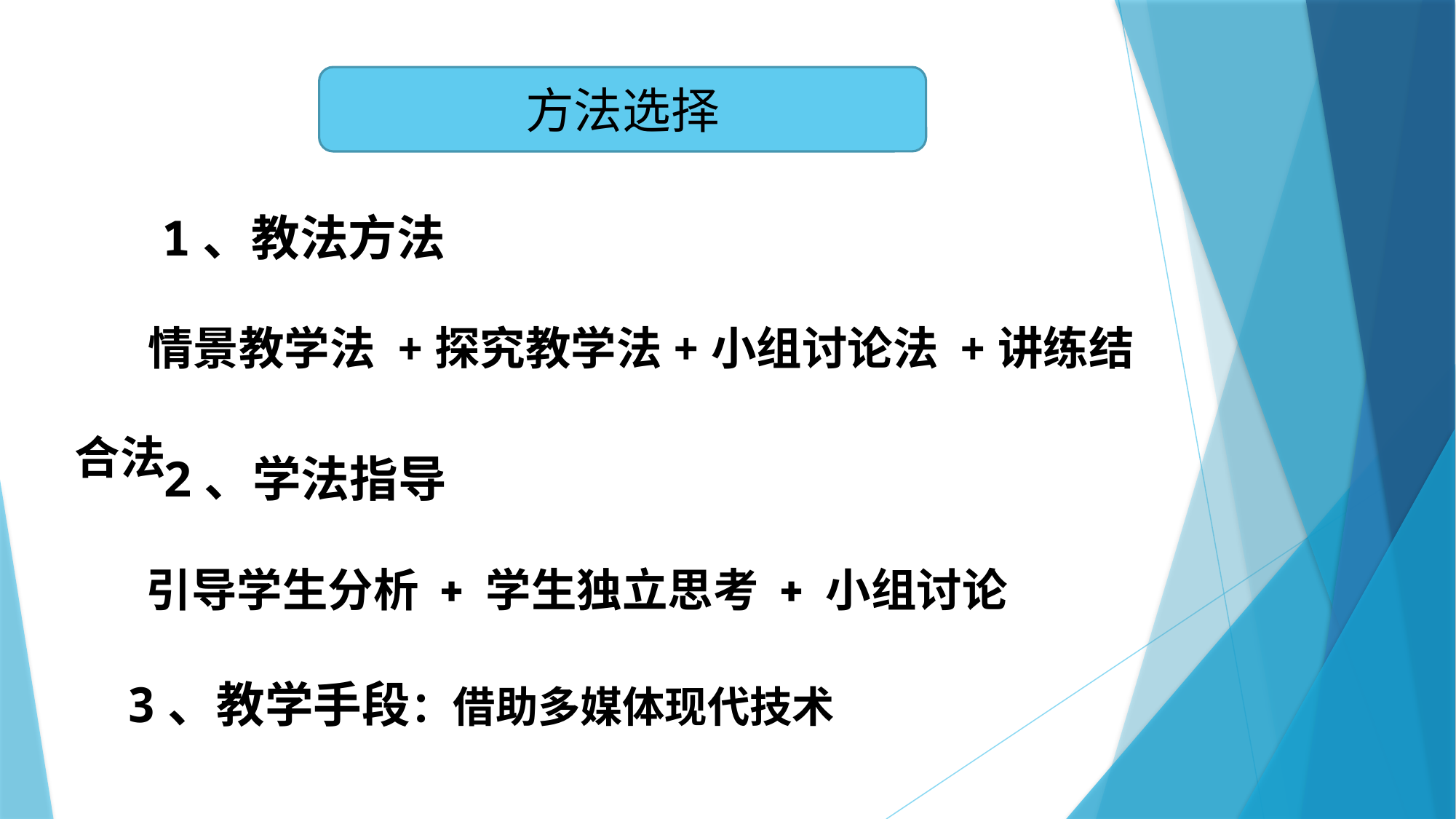

方法选择

   1、教法方法
      情景教学法 +探究教学法+小组讨论法 +讲练结合法

    2、学法指导
           引导学生分析 + 学生独立思考 + 小组讨论
        3、教学手段：借助多媒体现代技术